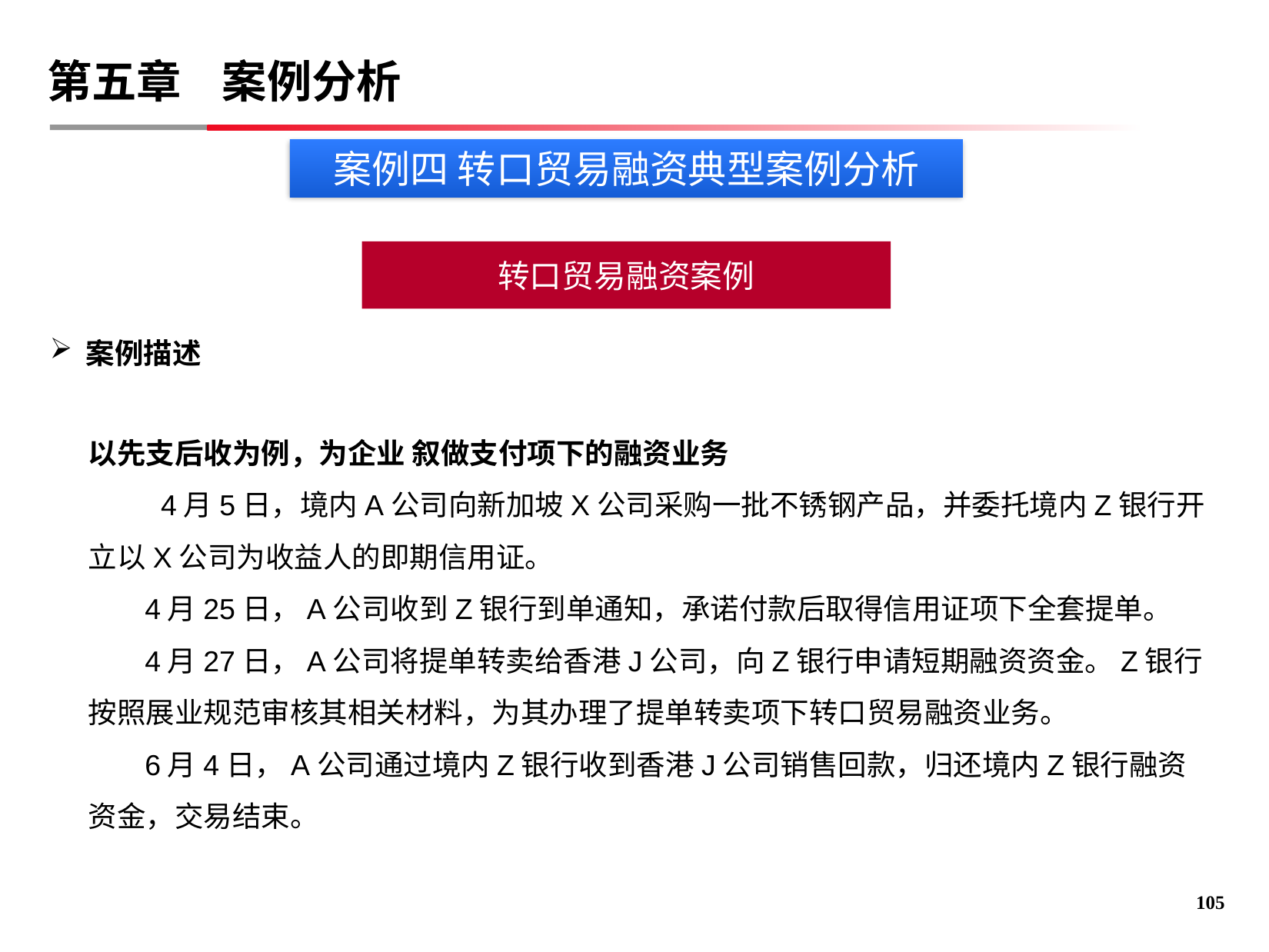

第五章    案例分析
案例四 转口贸易融资典型案例分析
转口贸易融资案例
案例描述
以先支后收为例，为企业 叙做支付项下的融资业务
         4月5日，境内A公司向新加坡X公司采购一批不锈钢产品，并委托境内Z银行开立以X公司为收益人的即期信用证。
       4月25日，A公司收到Z银行到单通知，承诺付款后取得信用证项下全套提单。
       4月27日，A公司将提单转卖给香港J公司，向Z银行申请短期融资资金。Z银行按照展业规范审核其相关材料，为其办理了提单转卖项下转口贸易融资业务。
       6月4日，A公司通过境内Z银行收到香港J公司销售回款，归还境内Z银行融资资金，交易结束。

105